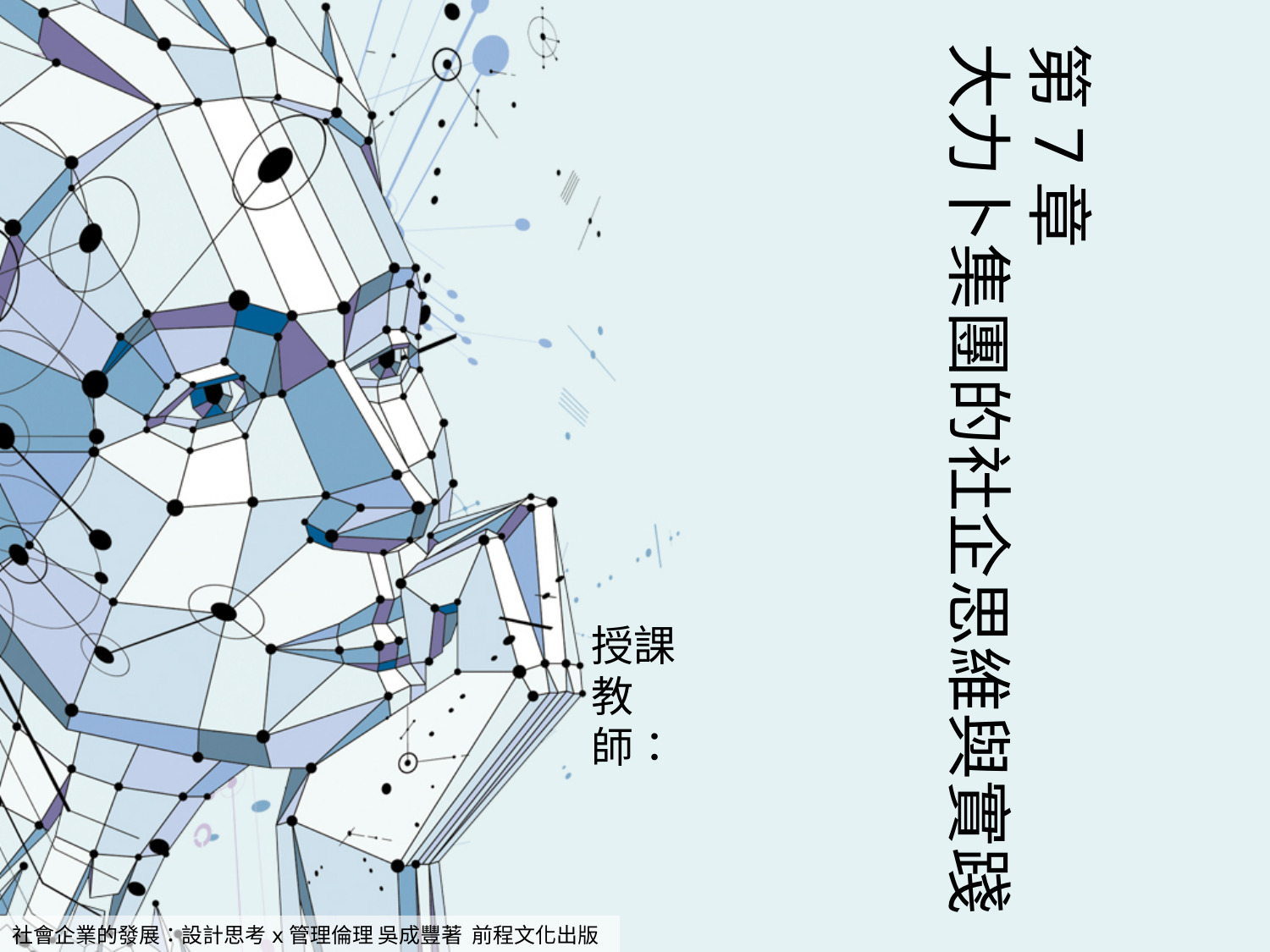

第7章
大力卜集團的社企思維與實踐
授課教師：
社會企業的發展：設計思考x管理倫理 吳成豐著  前程文化出版